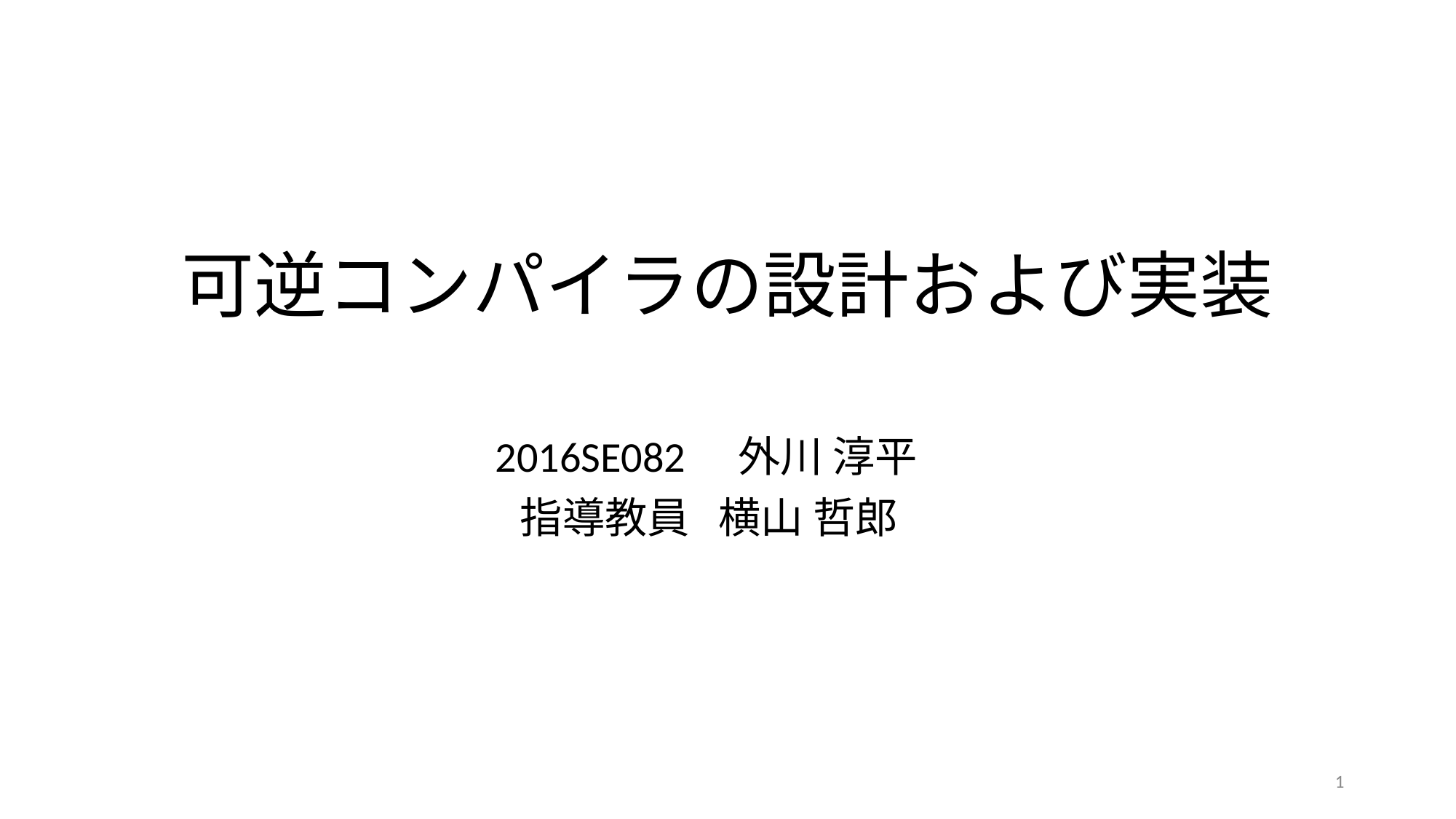

# 可逆コンパイラの設計および実装
2016SE082　外川 淳平
指導教員   横山 哲郎

1